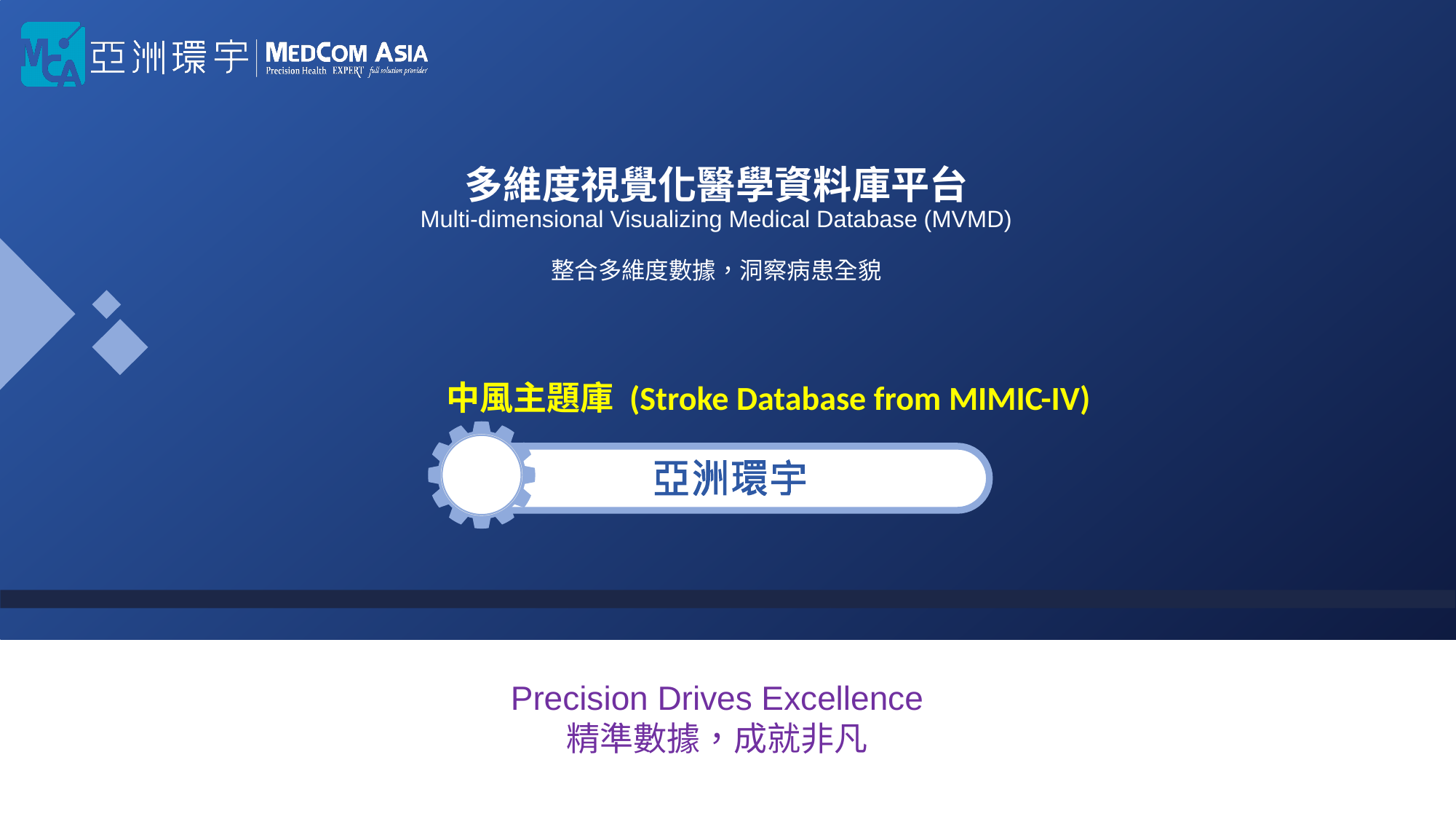

# 多維度視覺化醫學資料庫平台 Multi-dimensional Visualizing Medical Database (MVMD) 整合多維度數據，洞察病患全貌
中風主題庫 (Stroke Database from MIMIC-IV)